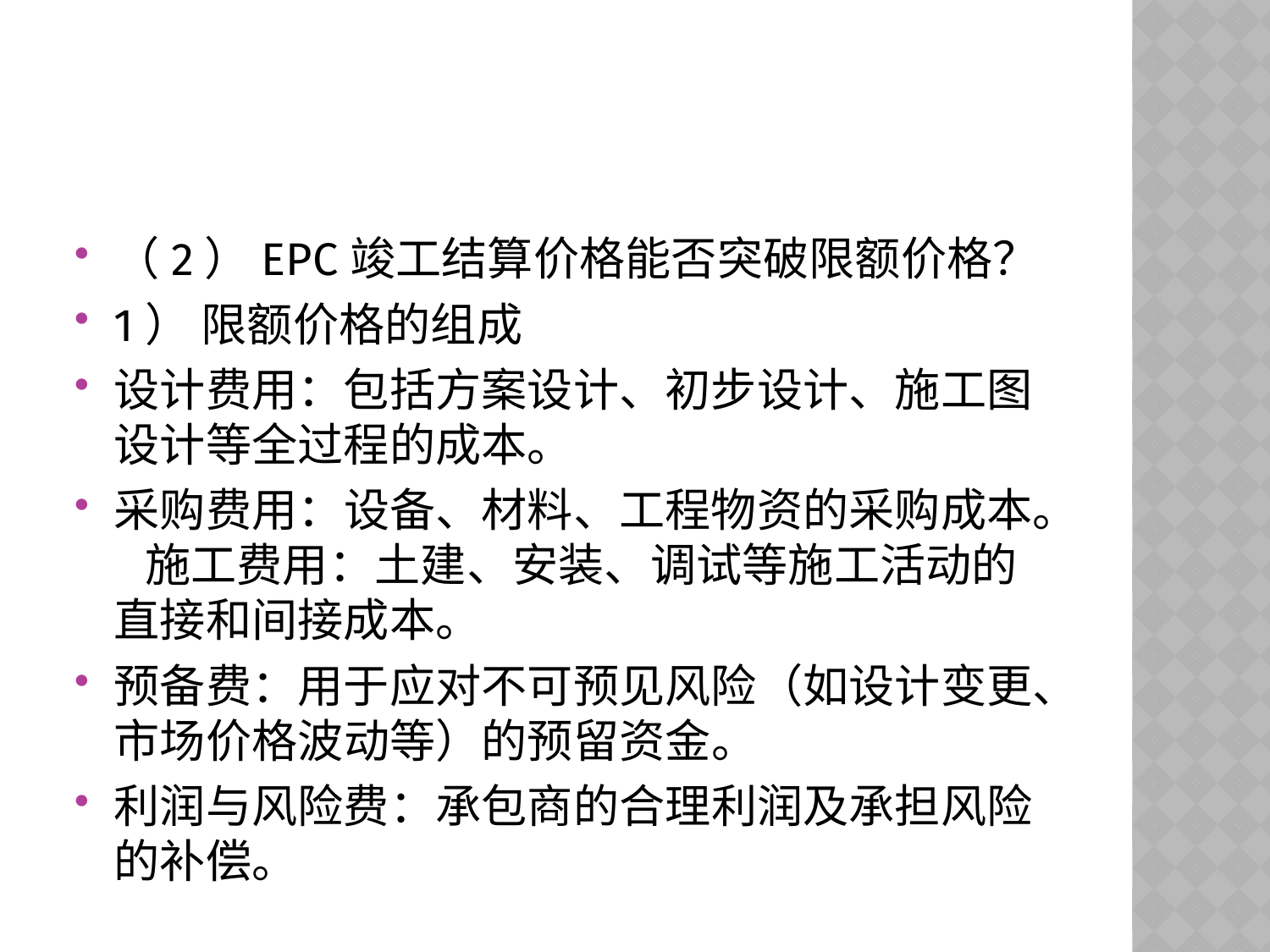

#
（2）EPC竣工结算价格能否突破限额价格？
1） 限额价格的组成
设计费用：包括方案设计、初步设计、施工图设计等全过程的成本。
采购费用：设备、材料、工程物资的采购成本。   施工费用：土建、安装、调试等施工活动的直接和间接成本。
预备费：用于应对不可预见风险（如设计变更、市场价格波动等）的预留资金。
利润与风险费：承包商的合理利润及承担风险的补偿。